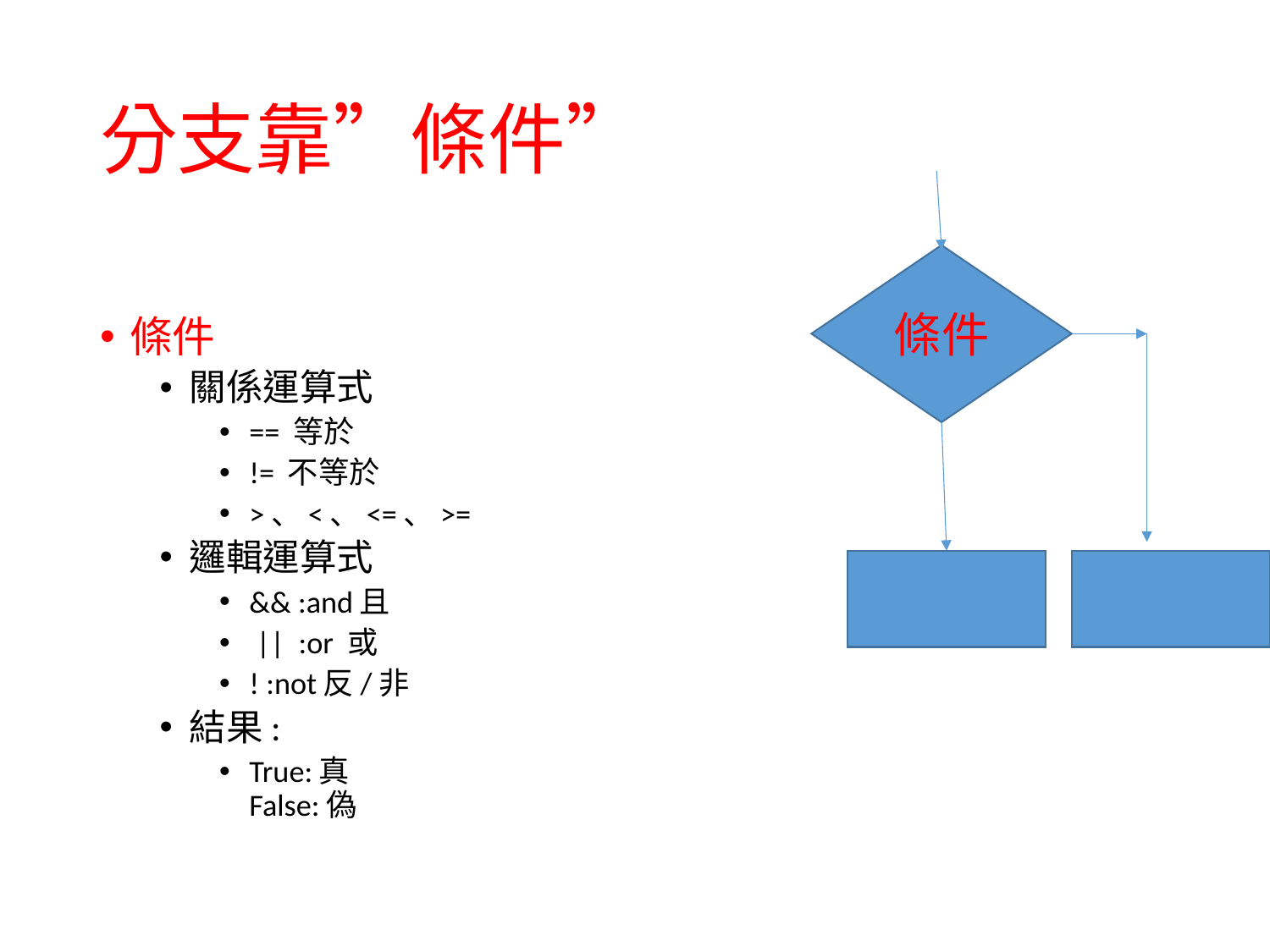

# 分支靠”條件”
條件
條件
關係運算式
== 等於
!= 不等於
>、<、<=、>=
邏輯運算式
&& :and且
 ||  :or 或
! :not反/非
結果:
True:真
False:偽